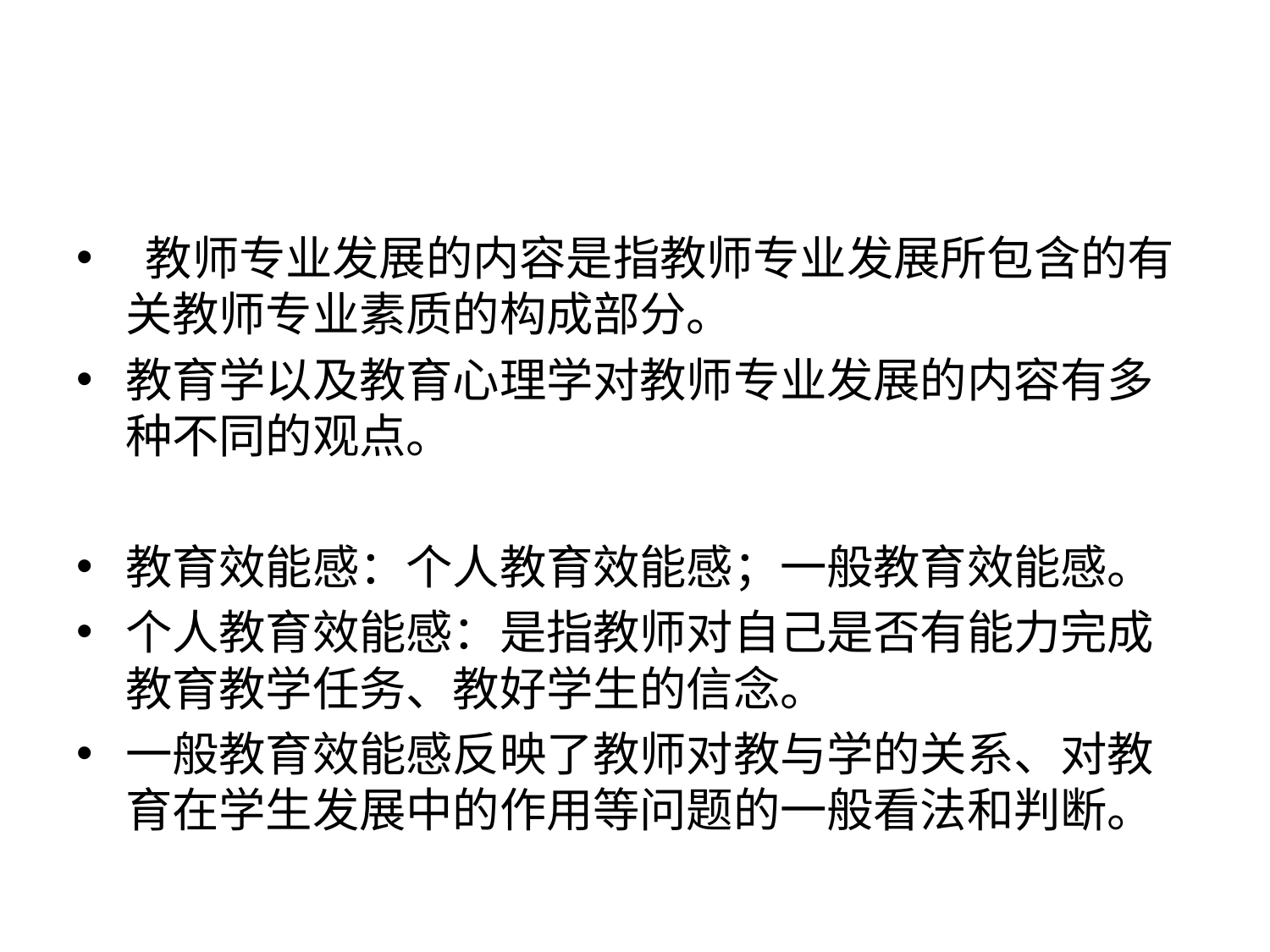

#
 教师专业发展的内容是指教师专业发展所包含的有关教师专业素质的构成部分。
教育学以及教育心理学对教师专业发展的内容有多种不同的观点。

教育效能感：个人教育效能感；一般教育效能感。
个人教育效能感：是指教师对自己是否有能力完成教育教学任务、教好学生的信念。
一般教育效能感反映了教师对教与学的关系、对教育在学生发展中的作用等问题的一般看法和判断。